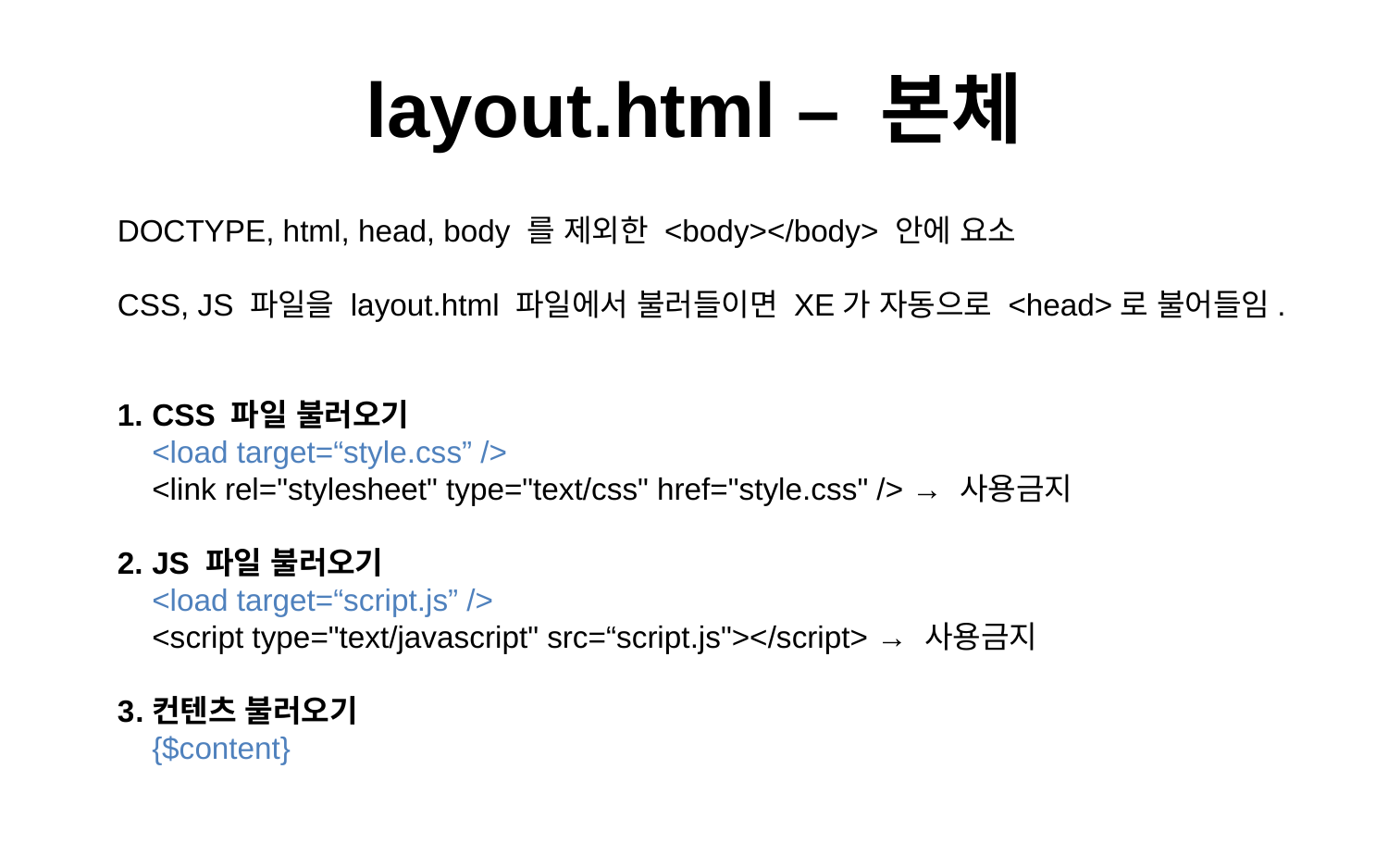

# layout.html – 본체
DOCTYPE, html, head, body 를 제외한 <body></body> 안에 요소

CSS, JS 파일을 layout.html 파일에서 불러들이면 XE가 자동으로 <head>로 불어들임.

CSS 파일 불러오기
<load target=“style.css” />
<link rel="stylesheet" type="text/css" href="style.css" /> → 사용금지
JS 파일 불러오기
<load target=“script.js” />
<script type="text/javascript" src=“script.js"></script> → 사용금지
컨텐츠 불러오기
{$content}